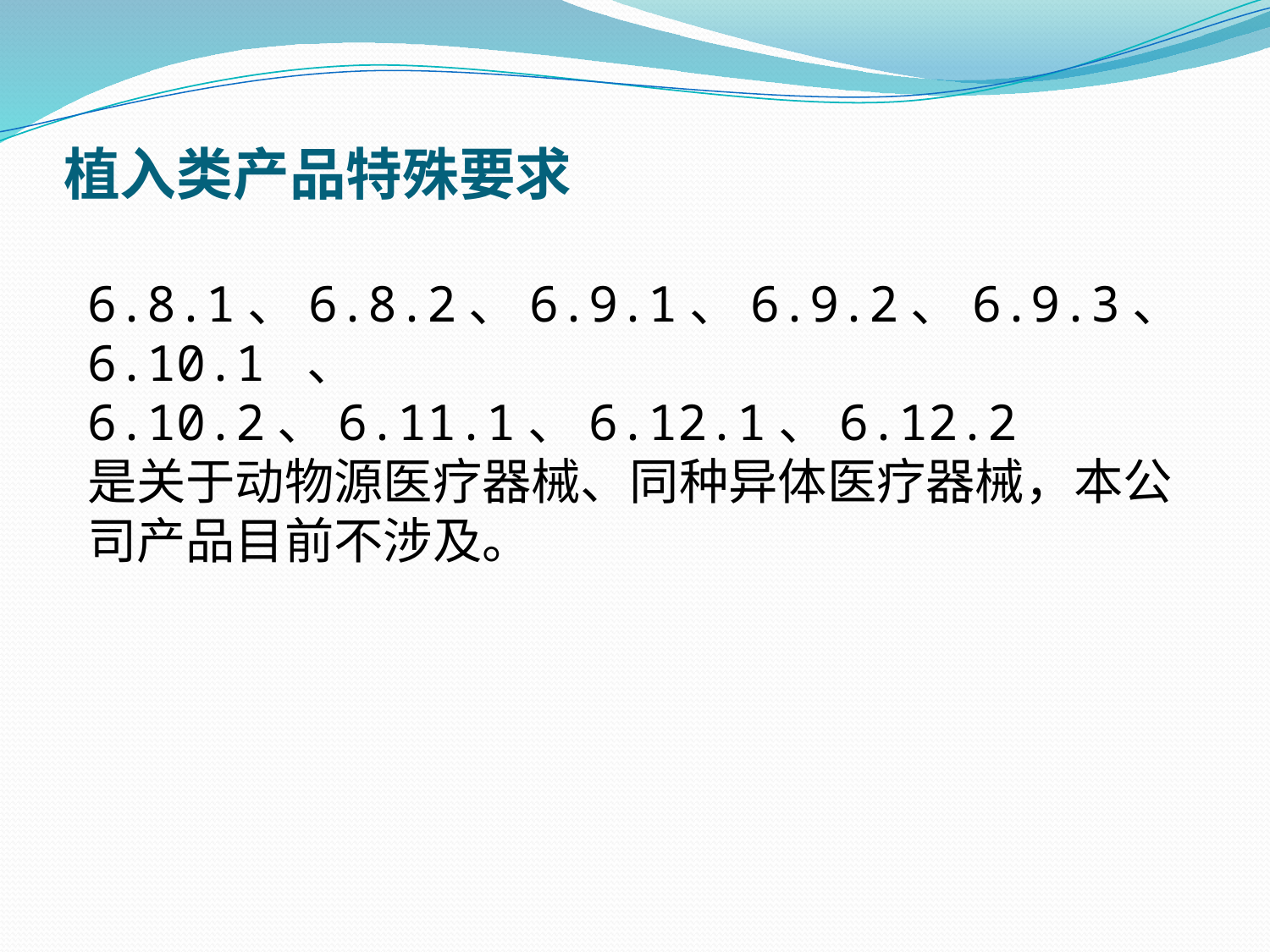

植入类产品特殊要求
6.8.1、6.8.2、6.9.1、6.9.2、6.9.3、6.10.1 、 6.10.2、6.11.1、6.12.1、6.12.2
是关于动物源医疗器械、同种异体医疗器械，本公司产品目前不涉及。